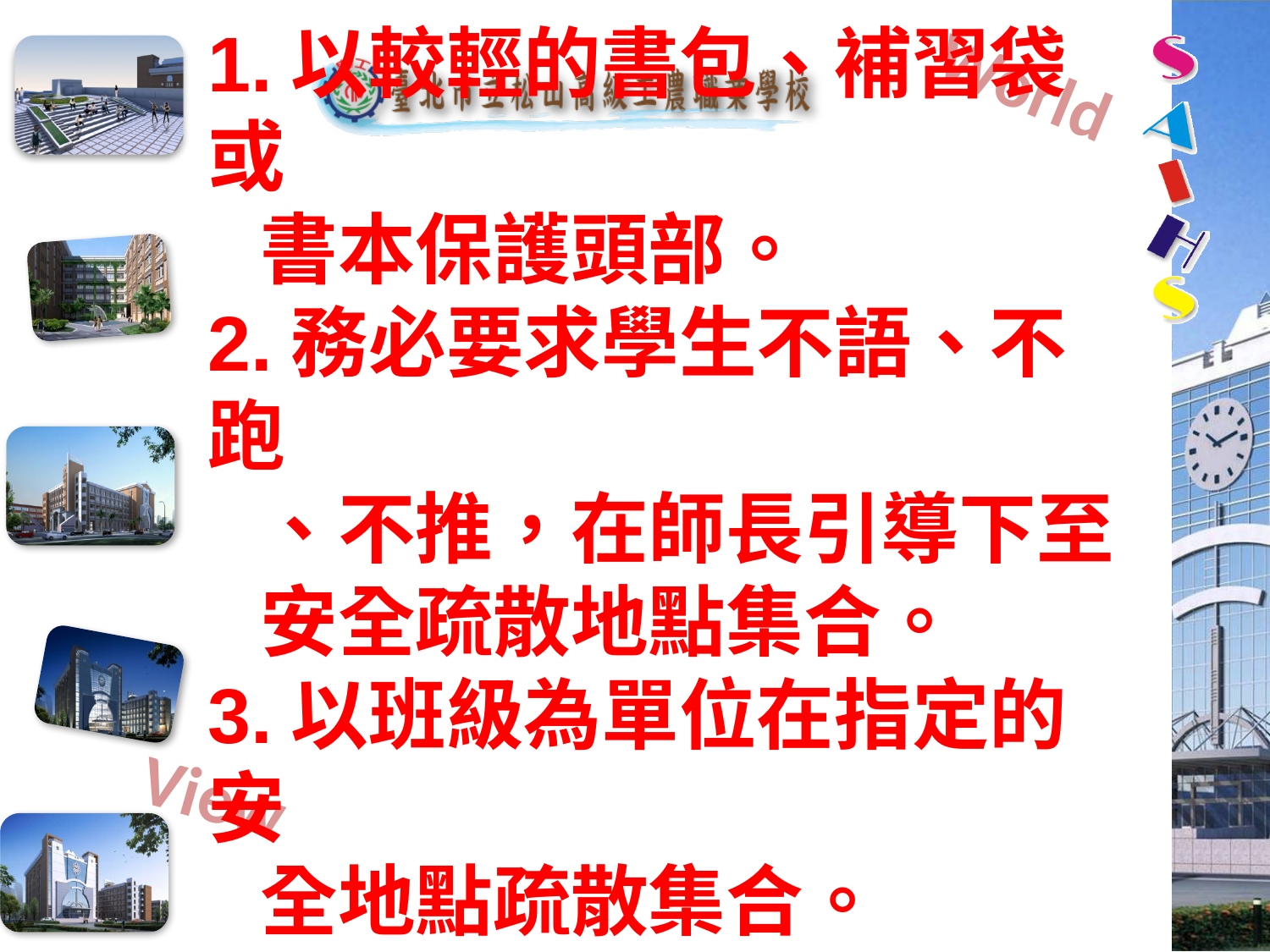

1.以較輕的書包、補習袋或
   書本保護頭部。
2.務必要求學生不語、不跑
   、不推，在師長引導下至
   安全疏散地點集合。
3.以班級為單位在指定的安
   全地點疏散集合。